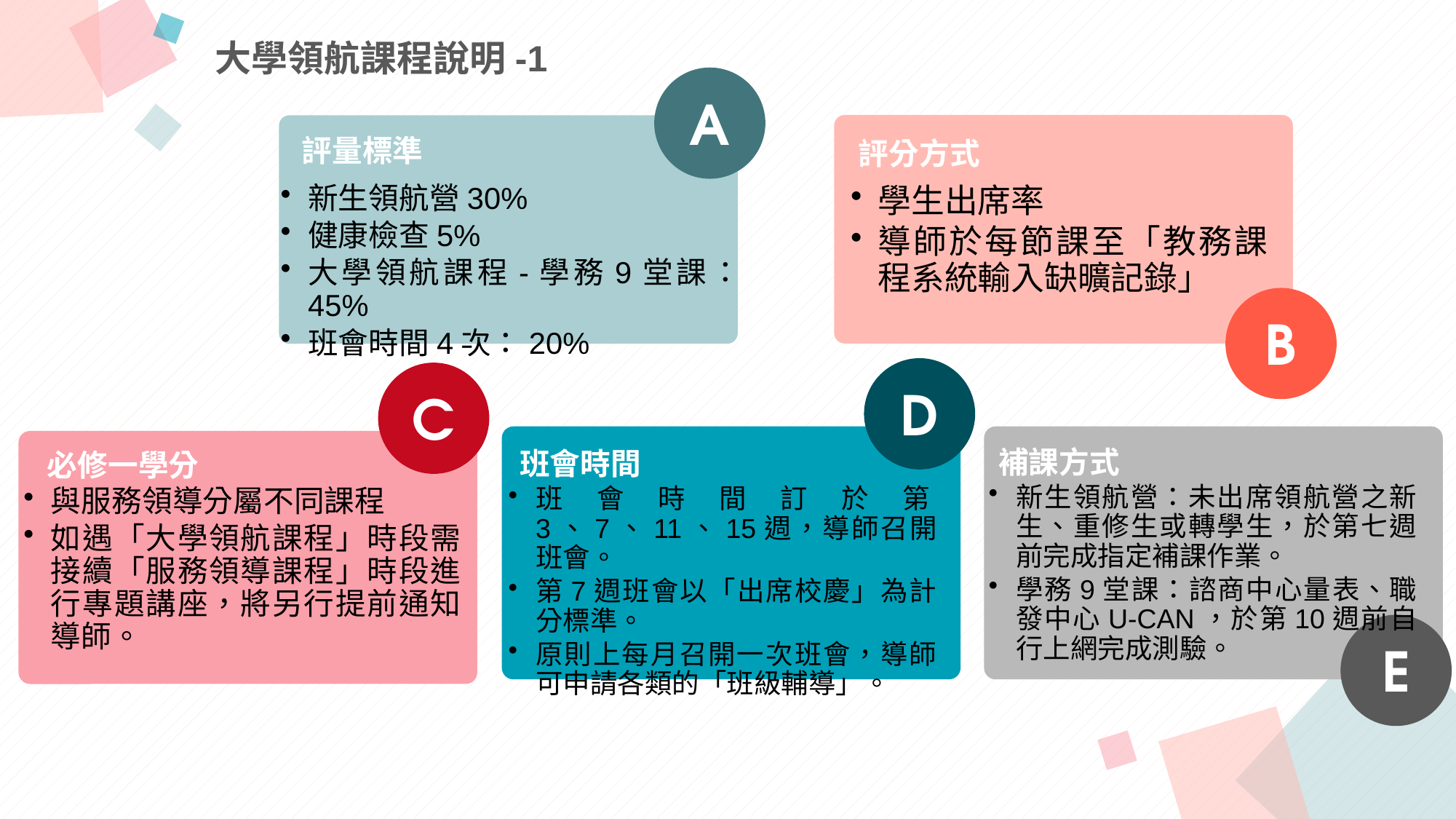

大學領航課程說明-1
A

評量標準

評分方式
新生領航營30%
健康檢查5%
大學領航課程-學務9堂課：45%
班會時間4次：20%
學生出席率
導師於每節課至「教務課程系統輸入缺曠記錄」
B
D
C

補課方式
班會時間
必修一學分

新生領航營：未出席領航營之新生、重修生或轉學生，於第七週前完成指定補課作業。
學務9堂課：諮商中心量表、職發中心U-CAN，於第10週前自行上網完成測驗。

班會時間訂於第3、7、11、15週，導師召開班會。
第7週班會以「出席校慶」為計分標準。
原則上每月召開一次班會，導師可申請各類的「班級輔導」。
與服務領導分屬不同課程
如遇「大學領航課程」時段需接續「服務領導課程」時段進行專題講座，將另行提前通知導師。
E